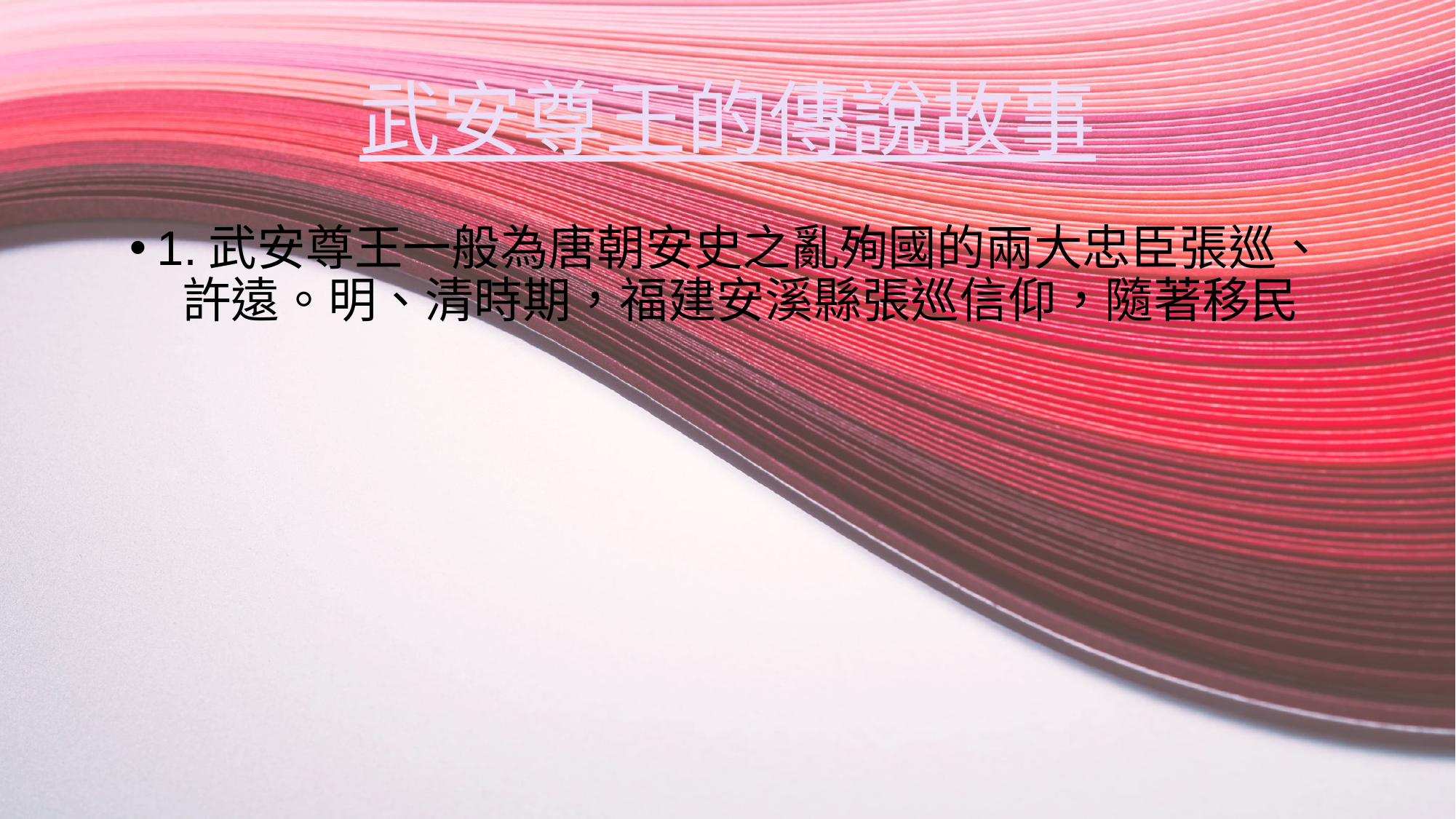

# 武安尊王的傳說故事
1.武安尊王一般為唐朝安史之亂殉國的兩大忠臣張巡、許遠。明、清時期，福建安溪縣張巡信仰，隨著移民